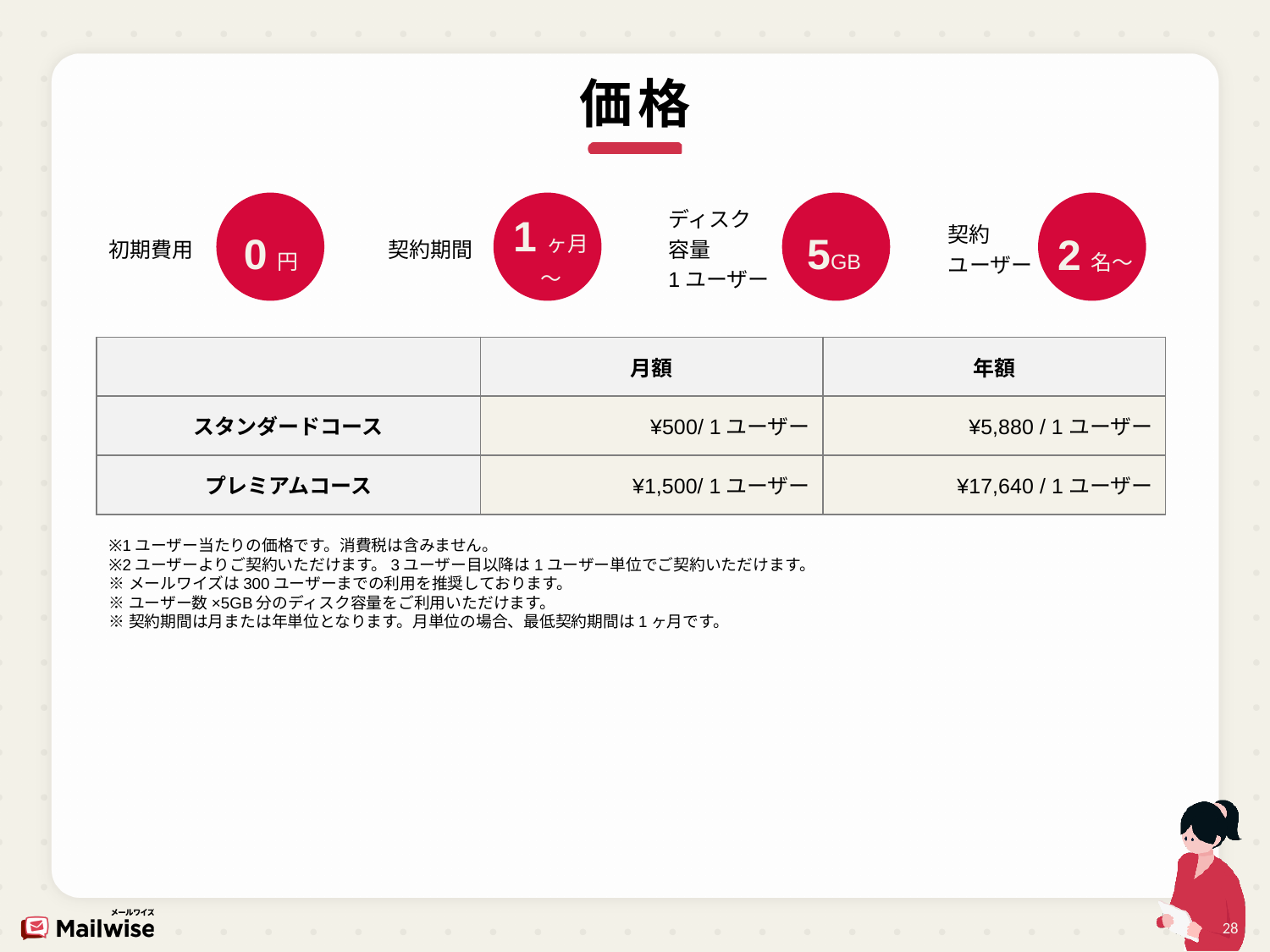

# 価格

ディスク
容量
1ユーザー
1ヶ月〜
契約
ユーザー
0円
5GB
2名〜
初期費用
契約期間
|  | 月額 | 年額 |
| --- | --- | --- |
| スタンダードコース | ¥500/ 1ユーザー | ¥5,880 / 1ユーザー |
| プレミアムコース | ¥1,500/ 1ユーザー | ¥17,640 / 1ユーザー |
※1ユーザー当たりの価格です。消費税は含みません。
※2ユーザーよりご契約いただけます。3ユーザー目以降は1ユーザー単位でご契約いただけます。
※メールワイズは300ユーザーまでの利用を推奨しております。
※ユーザー数×5GB分のディスク容量をご利用いただけます。
※契約期間は月または年単位となります。月単位の場合、最低契約期間は1ヶ月です。
28